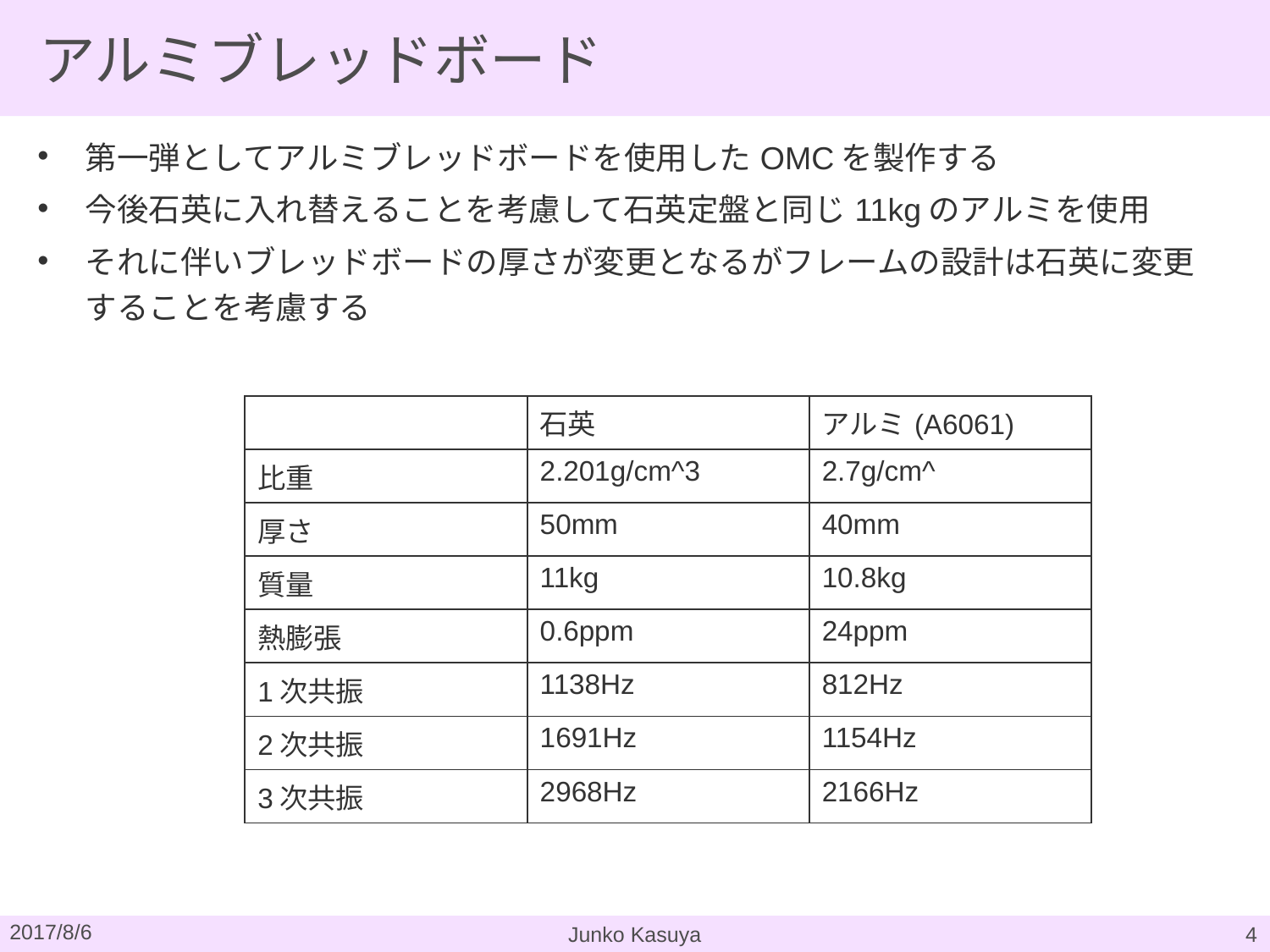

# アルミブレッドボード
第一弾としてアルミブレッドボードを使用したOMCを製作する
今後石英に入れ替えることを考慮して石英定盤と同じ11kgのアルミを使用
それに伴いブレッドボードの厚さが変更となるがフレームの設計は石英に変更することを考慮する
|  | 石英 | アルミ(A6061) |
| --- | --- | --- |
| 比重 | 2.201g/cm^3 | 2.7g/cm^ |
| 厚さ | 50mm | 40mm |
| 質量 | 11kg | 10.8kg |
| 熱膨張 | 0.6ppm | 24ppm |
| 1次共振 | 1138Hz | 812Hz |
| 2次共振 | 1691Hz | 1154Hz |
| 3次共振 | 2968Hz | 2166Hz |
2017/8/6
Junko Kasuya
4